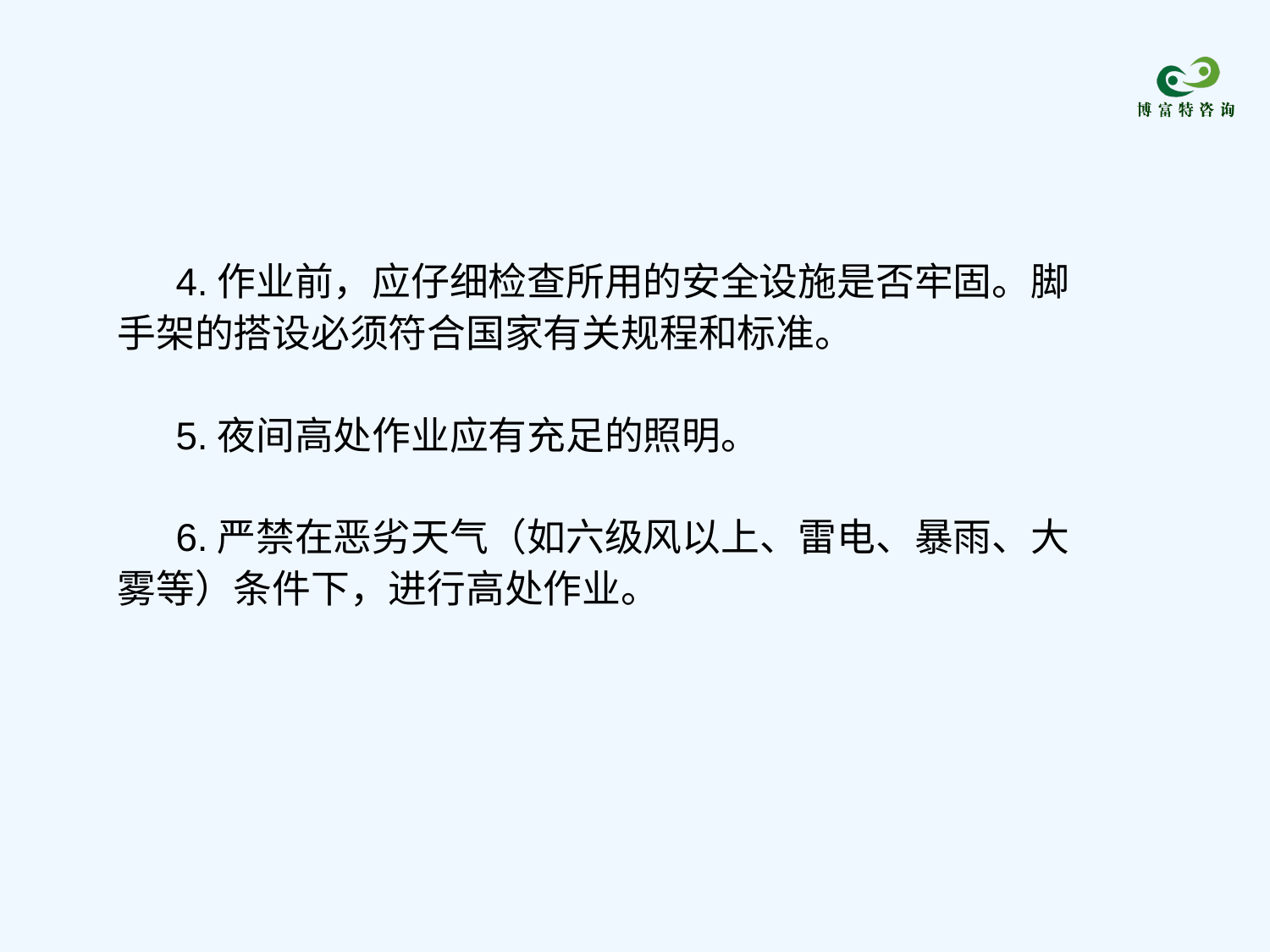

4.作业前，应仔细检查所用的安全设施是否牢固。脚手架的搭设必须符合国家有关规程和标准。

5.夜间高处作业应有充足的照明。

6.严禁在恶劣天气（如六级风以上、雷电、暴雨、大雾等）条件下，进行高处作业。
63